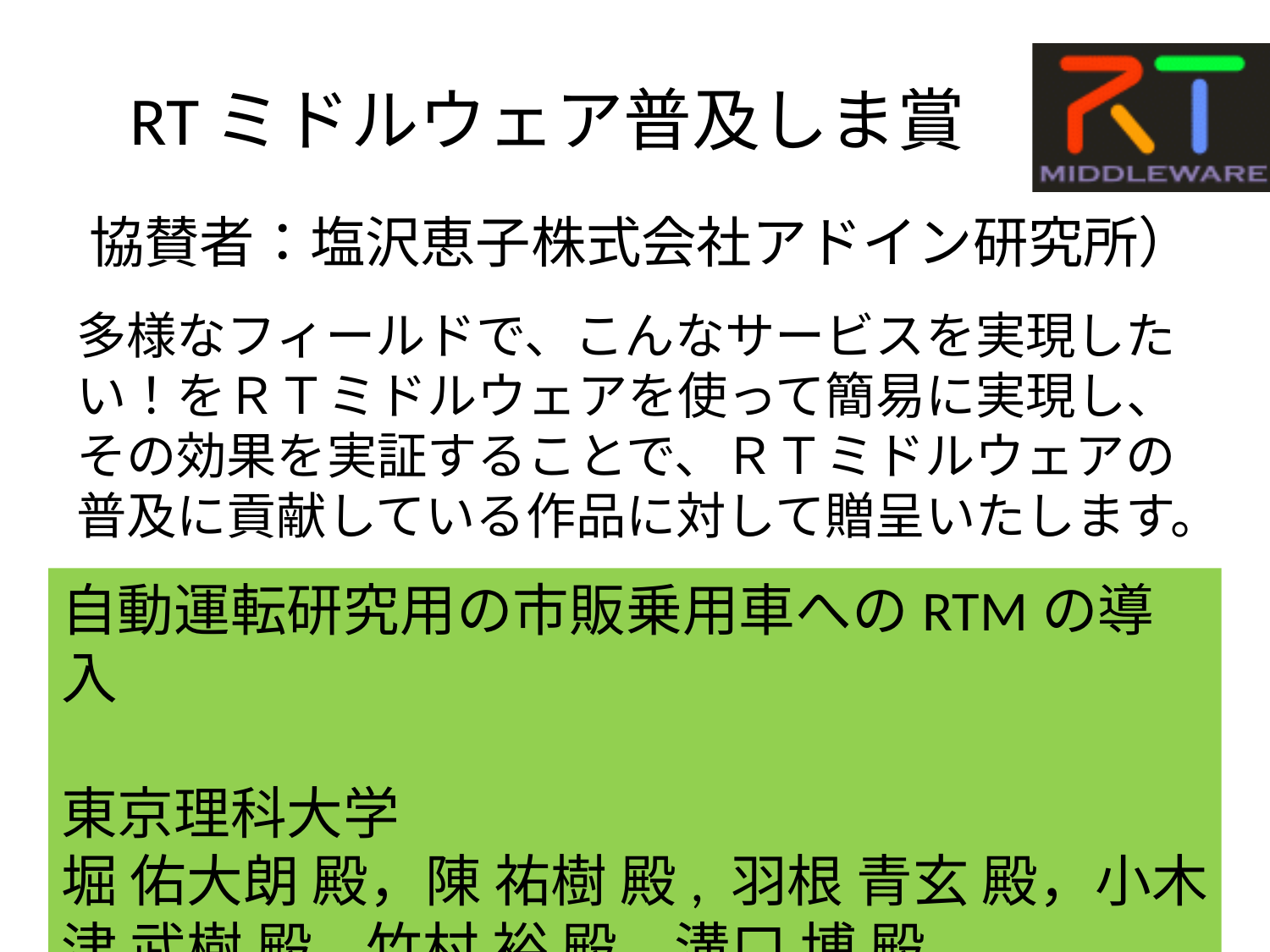

# RTミドルウェア普及しま賞
協賛者：塩沢恵子株式会社アドイン研究所）
多様なフィールドで、こんなサービスを実現したい！をＲＴミドルウェアを使って簡易に実現し、その効果を実証することで、ＲＴミドルウェアの普及に貢献している作品に対して贈呈いたします。
自動運転研究用の市販乗用車へのRTMの導入

東京理科大学
堀 佑大朗 殿，陳 祐樹 殿, 羽根 青玄 殿，小木津 武樹 殿, 竹村 裕 殿，溝口 博 殿